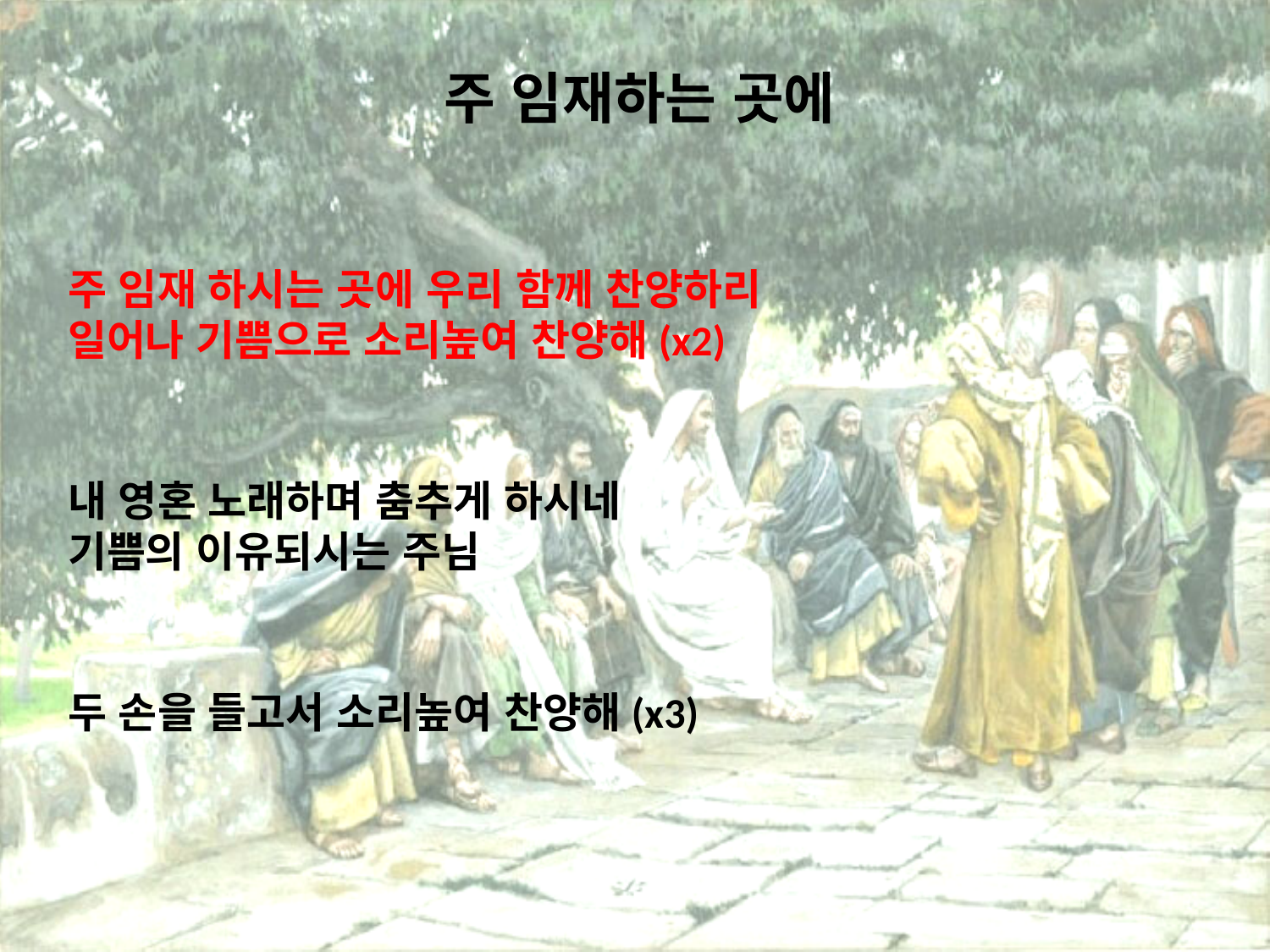

# 주 임재하는 곳에
주 임재 하시는 곳에 우리 함께 찬양하리
일어나 기쁨으로 소리높여 찬양해(x2)
내 영혼 노래하며 춤추게 하시네
기쁨의 이유되시는 주님
두 손을 들고서 소리높여 찬양해(x3)